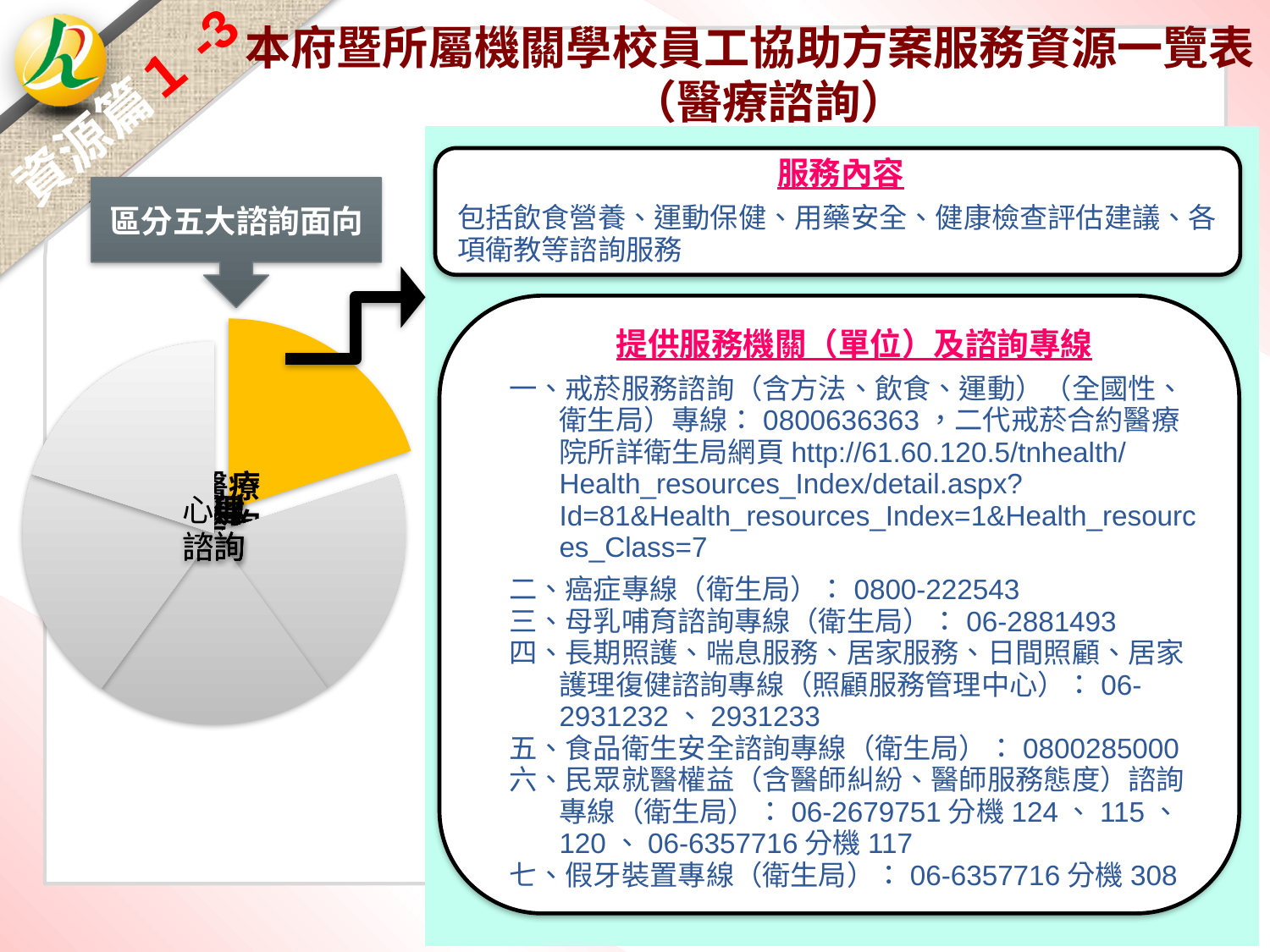

本府暨所屬機關學校員工協助方案服務資源一覽表
（醫療諮詢）
資源篇１-3

服務內容
包括飲食營養、運動保健、用藥安全、健康檢查評估建議、各項衛教等諮詢服務
提供服務機關（單位）及諮詢專線
一、戒菸服務諮詢（含方法、飲食、運動）（全國性、衛生局）專線：0800636363，二代戒菸合約醫療院所詳衛生局網頁http://61.60.120.5/tnhealth/Health_resources_Index/detail.aspx?Id=81&Health_resources_Index=1&Health_resources_Class=7
二、癌症專線（衛生局）：0800-222543
三、母乳哺育諮詢專線（衛生局）：06-2881493
四、長期照護、喘息服務、居家服務、日間照顧、居家護理復健諮詢專線（照顧服務管理中心）：06-2931232、2931233
五、食品衛生安全諮詢專線（衛生局）：0800285000
六、民眾就醫權益（含醫師糾紛、醫師服務態度）諮詢專線（衛生局）：06-2679751分機124、115、120、06-6357716分機117
七、假牙裝置專線（衛生局）：06-6357716分機308
區分五大諮詢面向
醫療
諮詢
理財
諮詢
法律
諮詢
其他
諮詢
心理
諮詢